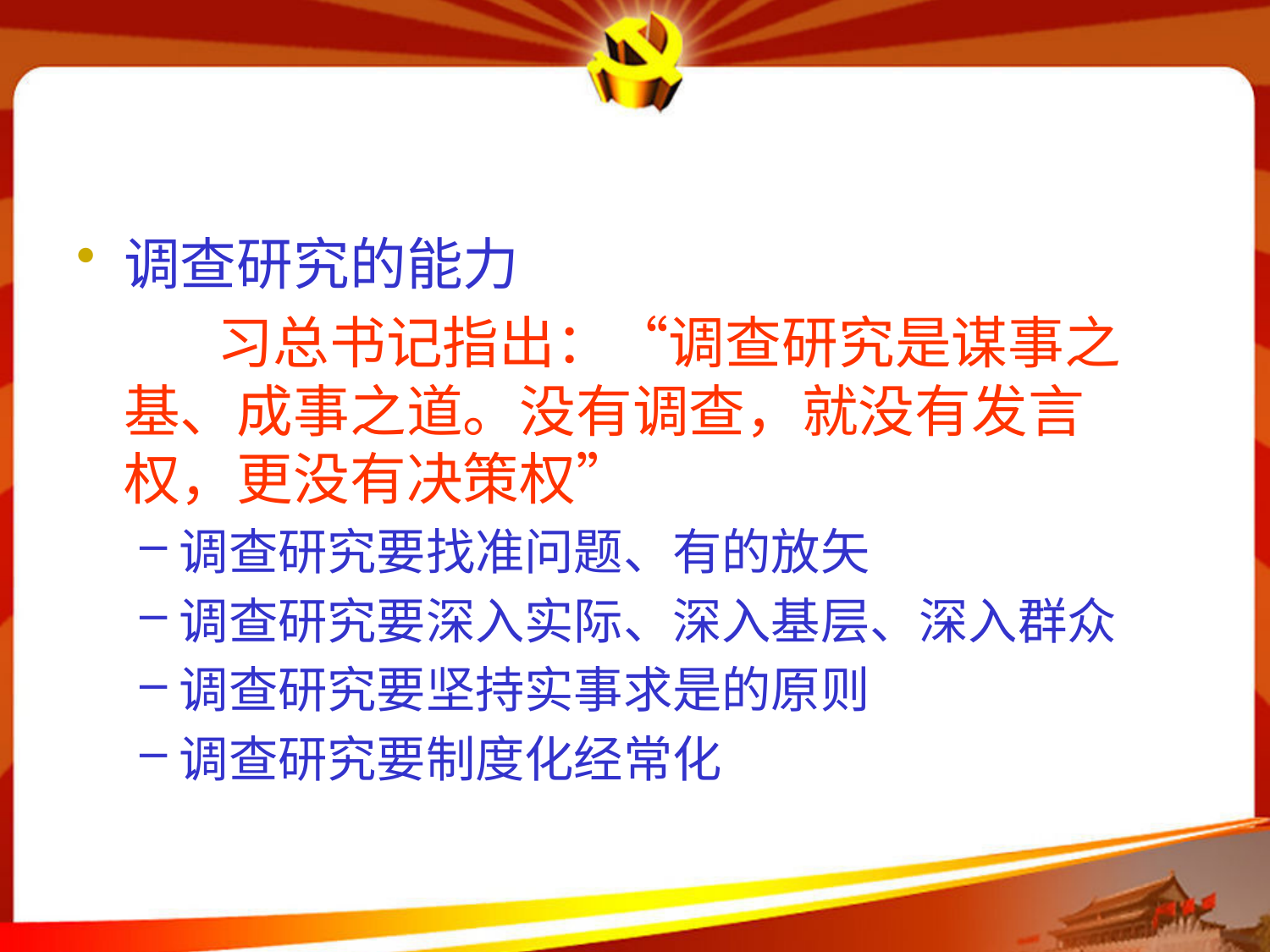

#
调查研究的能力
          习总书记指出：“调查研究是谋事之基、成事之道。没有调查，就没有发言权，更没有决策权”
调查研究要找准问题、有的放矢
调查研究要深入实际、深入基层、深入群众
调查研究要坚持实事求是的原则
调查研究要制度化经常化